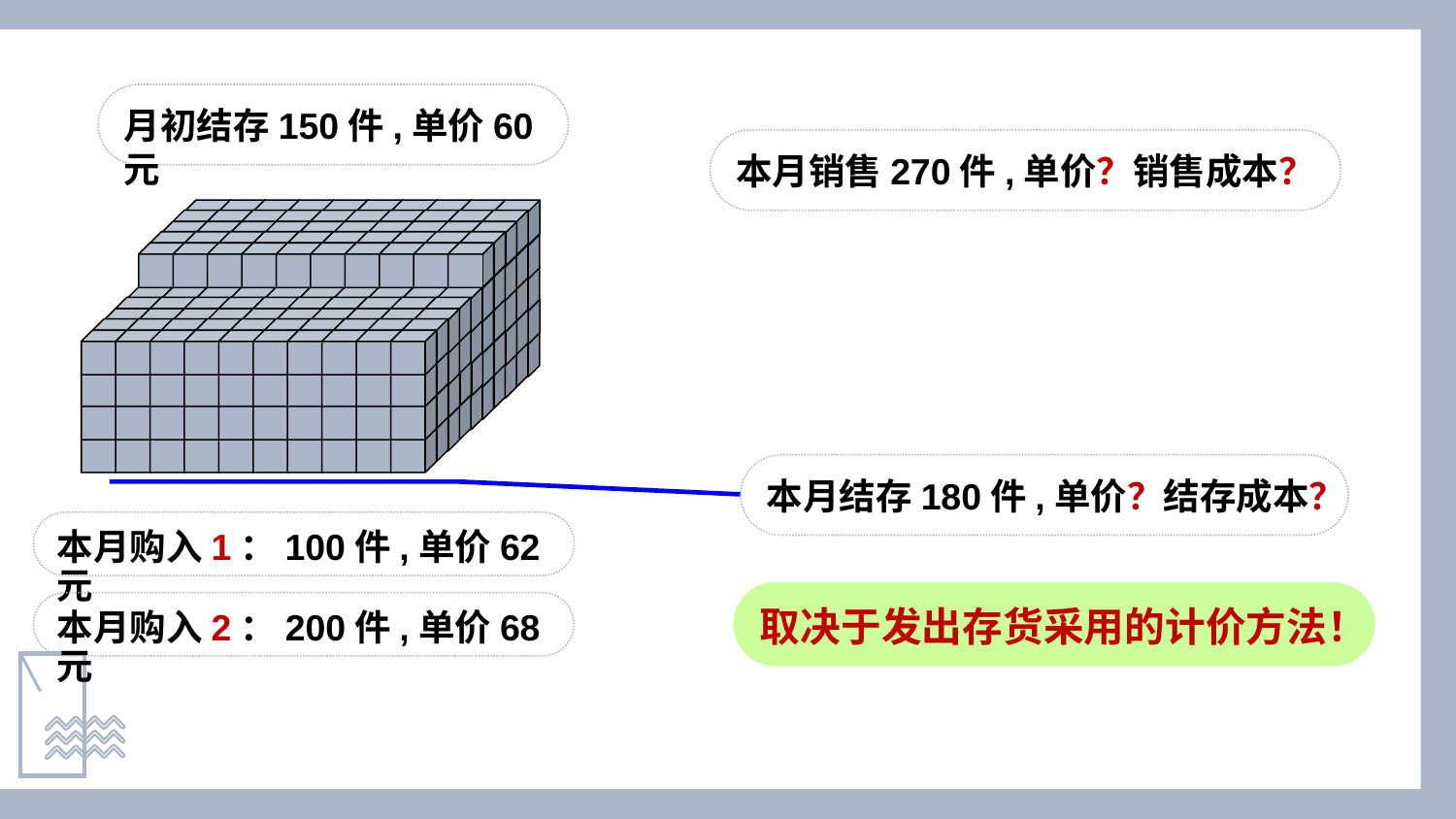

月初结存150件,单价60元
本月销售270件,单价？销售成本？

本月结存180件,单价？结存成本？

本月购入1：100件,单价62元
取决于发出存货采用的计价方法！
本月购入2：200件,单价68元